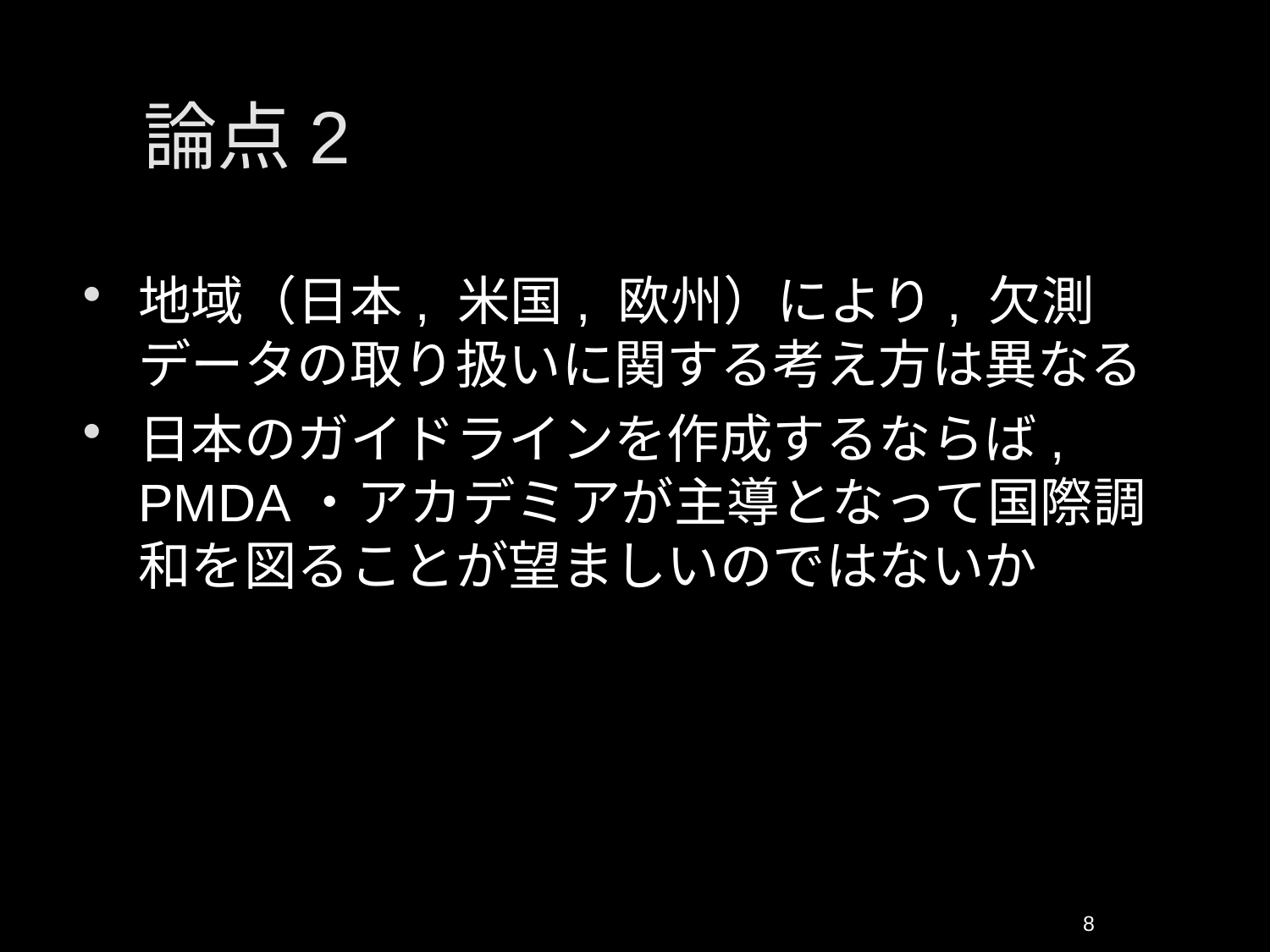

# 論点2
地域（日本, 米国, 欧州）により, 欠測データの取り扱いに関する考え方は異なる
日本のガイドラインを作成するならば, PMDA・アカデミアが主導となって国際調和を図ることが望ましいのではないか
8